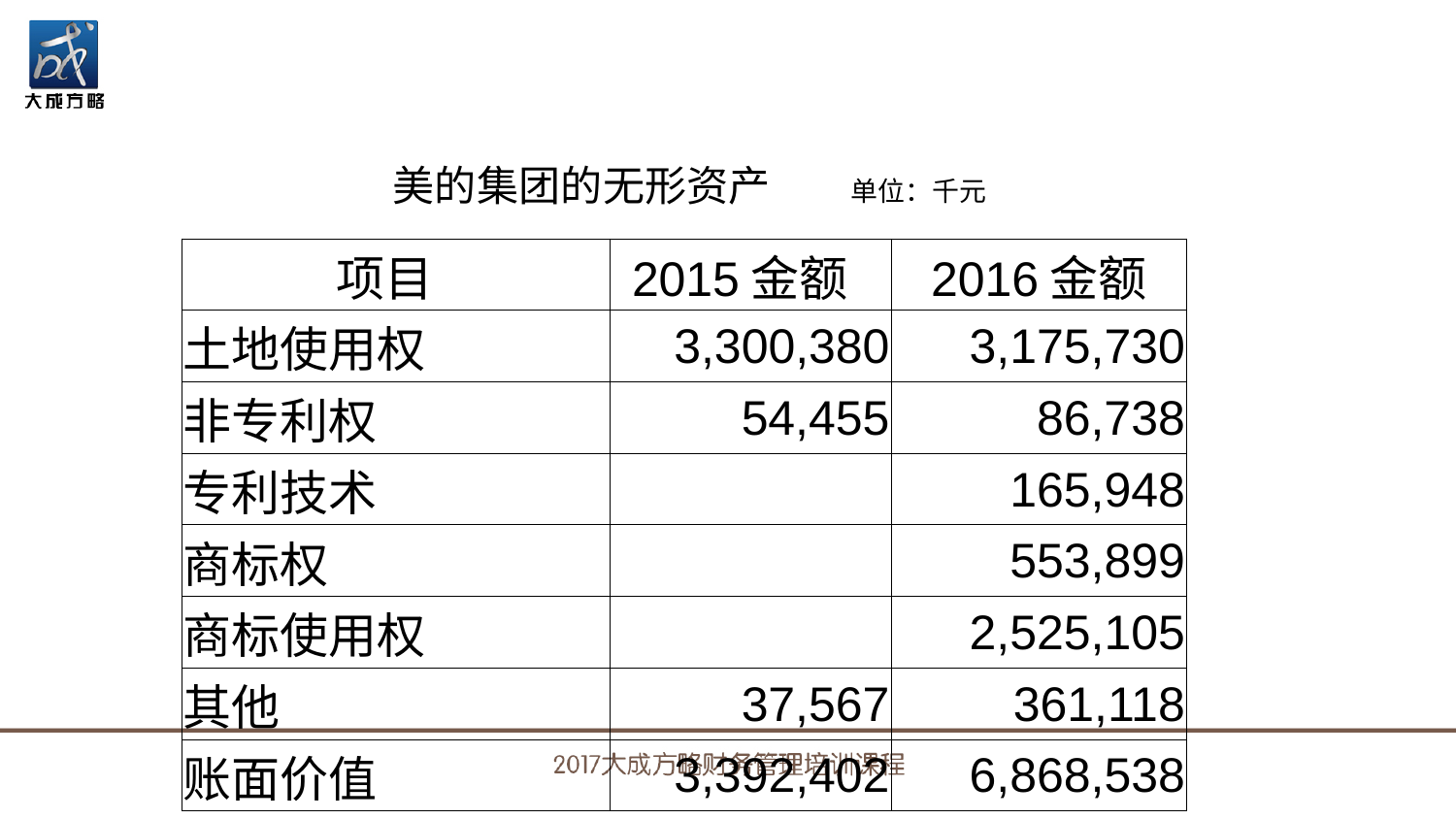

# 美的集团的无形资产      单位：千元
| 项目 | 2015金额 | 2016金额 |
| --- | --- | --- |
| 土地使用权 | 3,300,380 | 3,175,730 |
| 非专利权 | 54,455 | 86,738 |
| 专利技术 |  | 165,948 |
| 商标权 |  | 553,899 |
| 商标使用权 |  | 2,525,105 |
| 其他 | 37,567 | 361,118 |
| 账面价值 | 3,392,402 | 6,868,538 |